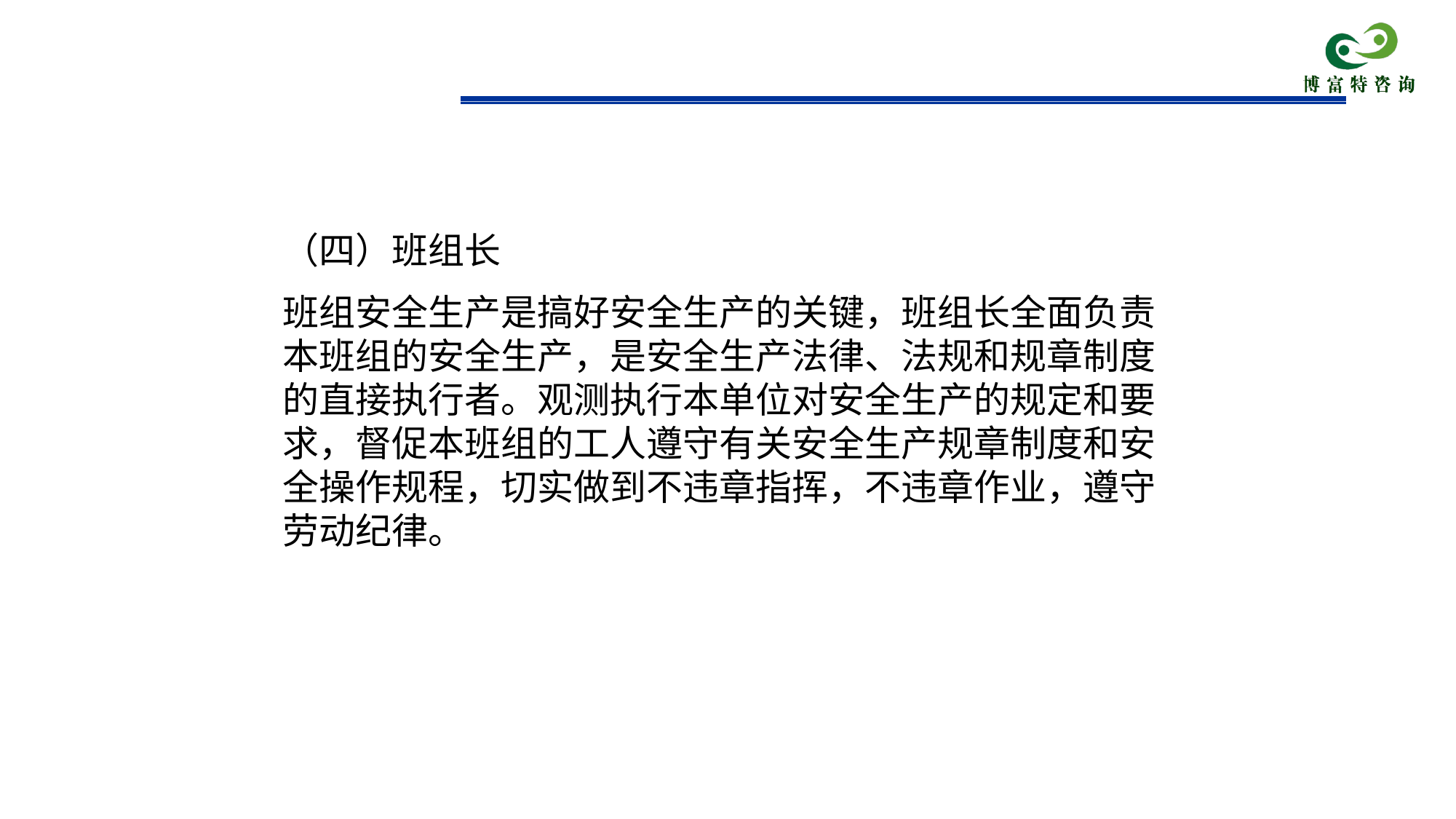

（四）班组长
班组安全生产是搞好安全生产的关键，班组长全面负责本班组的安全生产，是安全生产法律、法规和规章制度的直接执行者。观测执行本单位对安全生产的规定和要求，督促本班组的工人遵守有关安全生产规章制度和安全操作规程，切实做到不违章指挥，不违章作业，遵守劳动纪律。